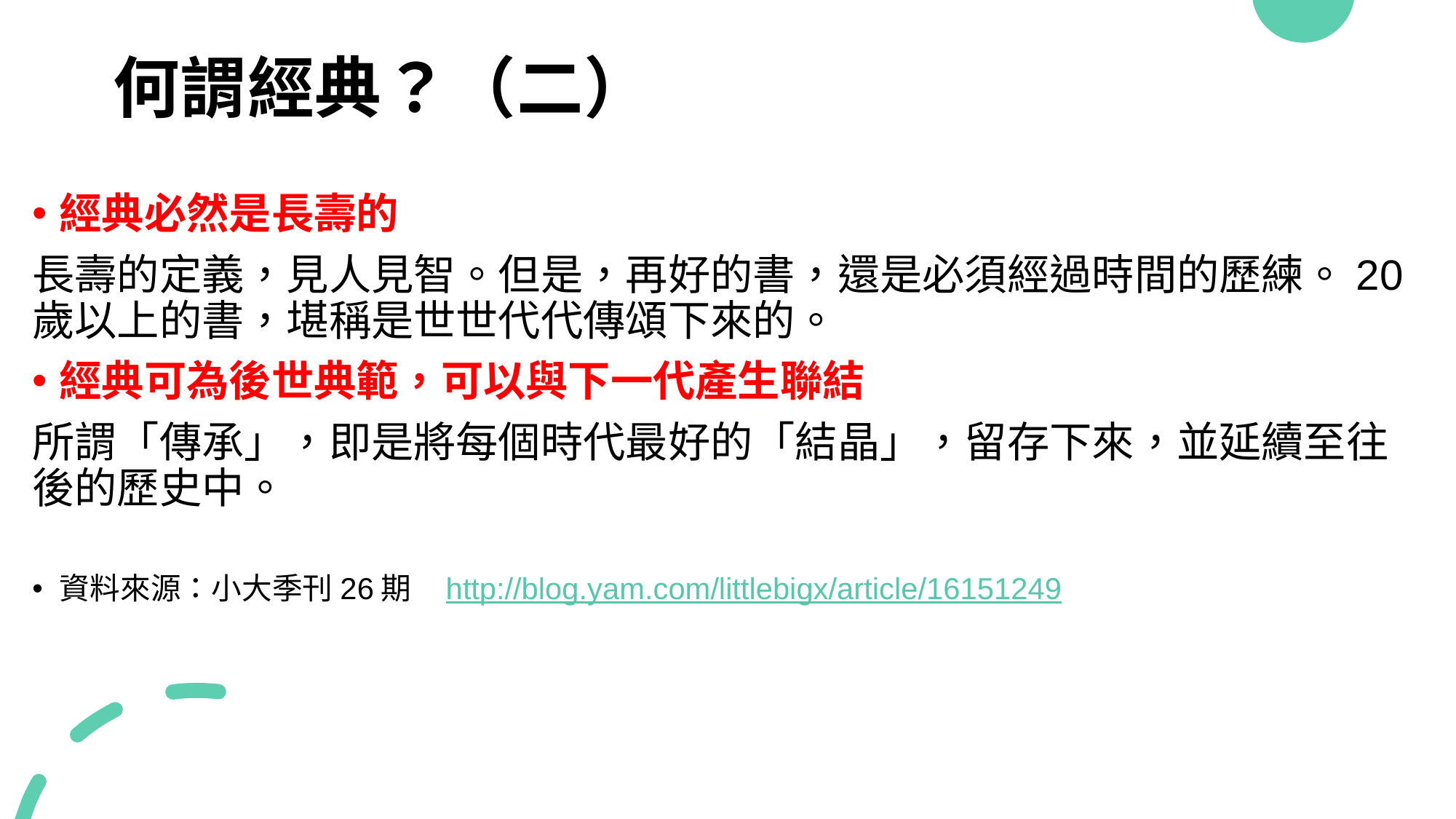

# 何謂經典？（二）
經典必然是長壽的
長壽的定義，見人見智。但是，再好的書，還是必須經過時間的歷練。20歲以上的書，堪稱是世世代代傳頌下來的。
經典可為後世典範，可以與下一代產生聯結
所謂「傳承」，即是將每個時代最好的「結晶」，留存下來，並延續至往後的歷史中。
資料來源：小大季刊26期    http://blog.yam.com/littlebigx/article/16151249